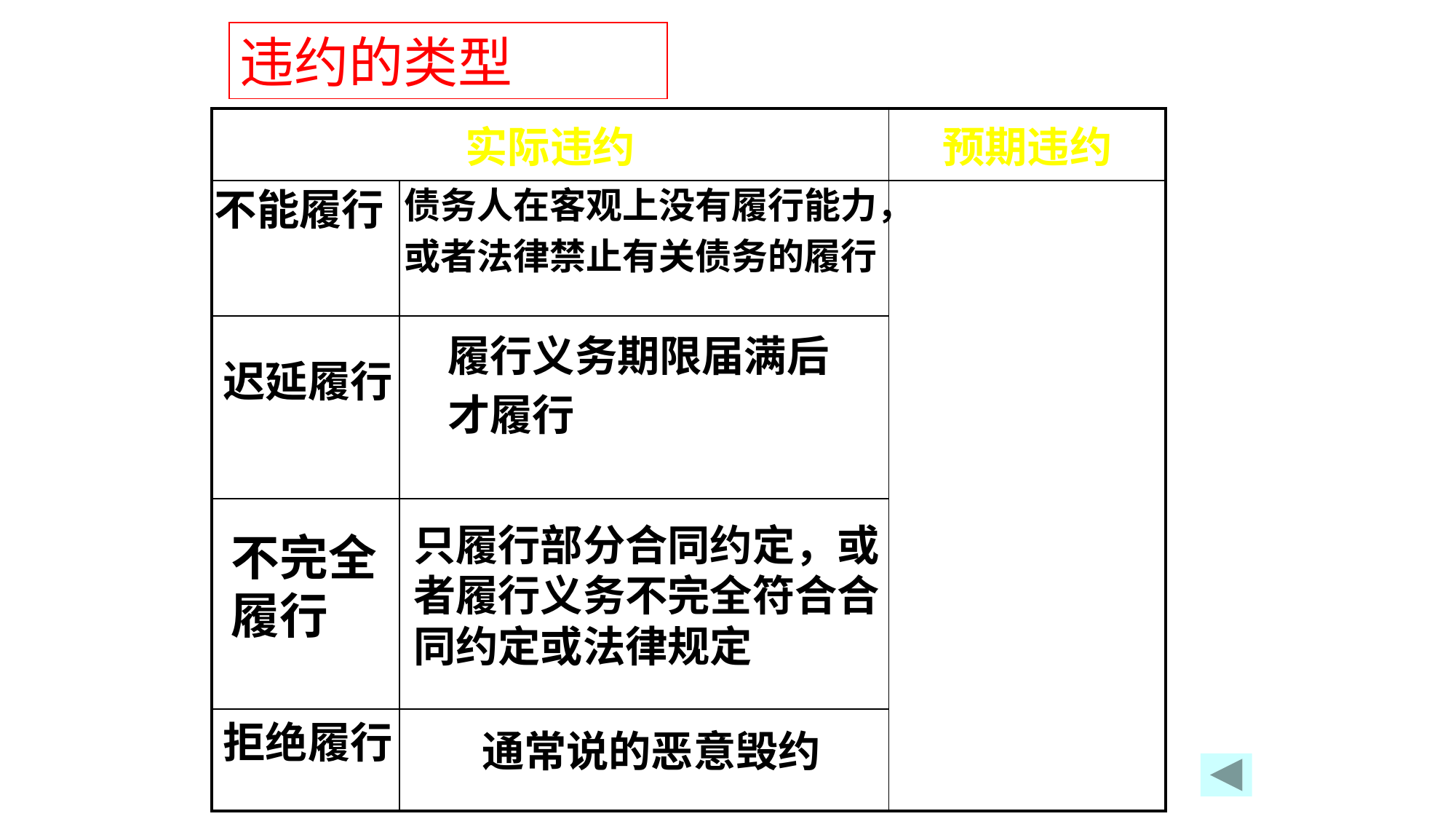

违约的类型
| 实际违约 |  | 预期违约 |
| --- | --- | --- |
|  |  |  |
|  |  |  |
|  |  |  |
|  |  |  |
不能履行
债务人在客观上没有履行能力，
或者法律禁止有关债务的履行
履行义务期限届满后
才履行
迟延履行
只履行部分合同约定，或
者履行义务不完全符合合
同约定或法律规定
不完全
履行
拒绝履行
通常说的恶意毁约